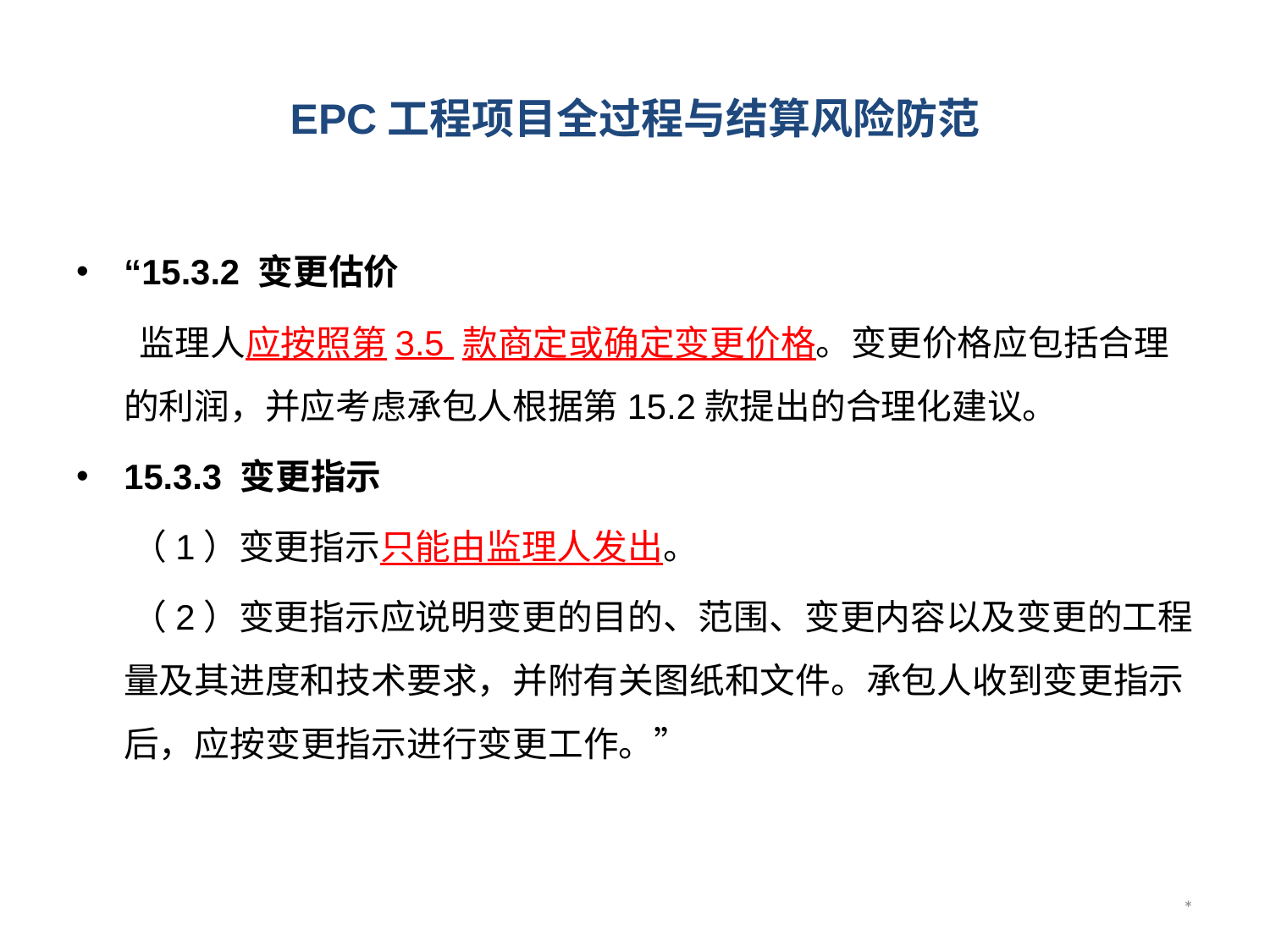

# EPC工程项目全过程与结算风险防范
“15.3.2 变更估价
       监理人应按照第3.5 款商定或确定变更价格。变更价格应包括合理的利润，并应考虑承包人根据第15.2款提出的合理化建议。
15.3.3 变更指示
      （1）变更指示只能由监理人发出。
      （2）变更指示应说明变更的目的、范围、变更内容以及变更的工程量及其进度和技术要求，并附有关图纸和文件。承包人收到变更指示后，应按变更指示进行变更工作。”

*